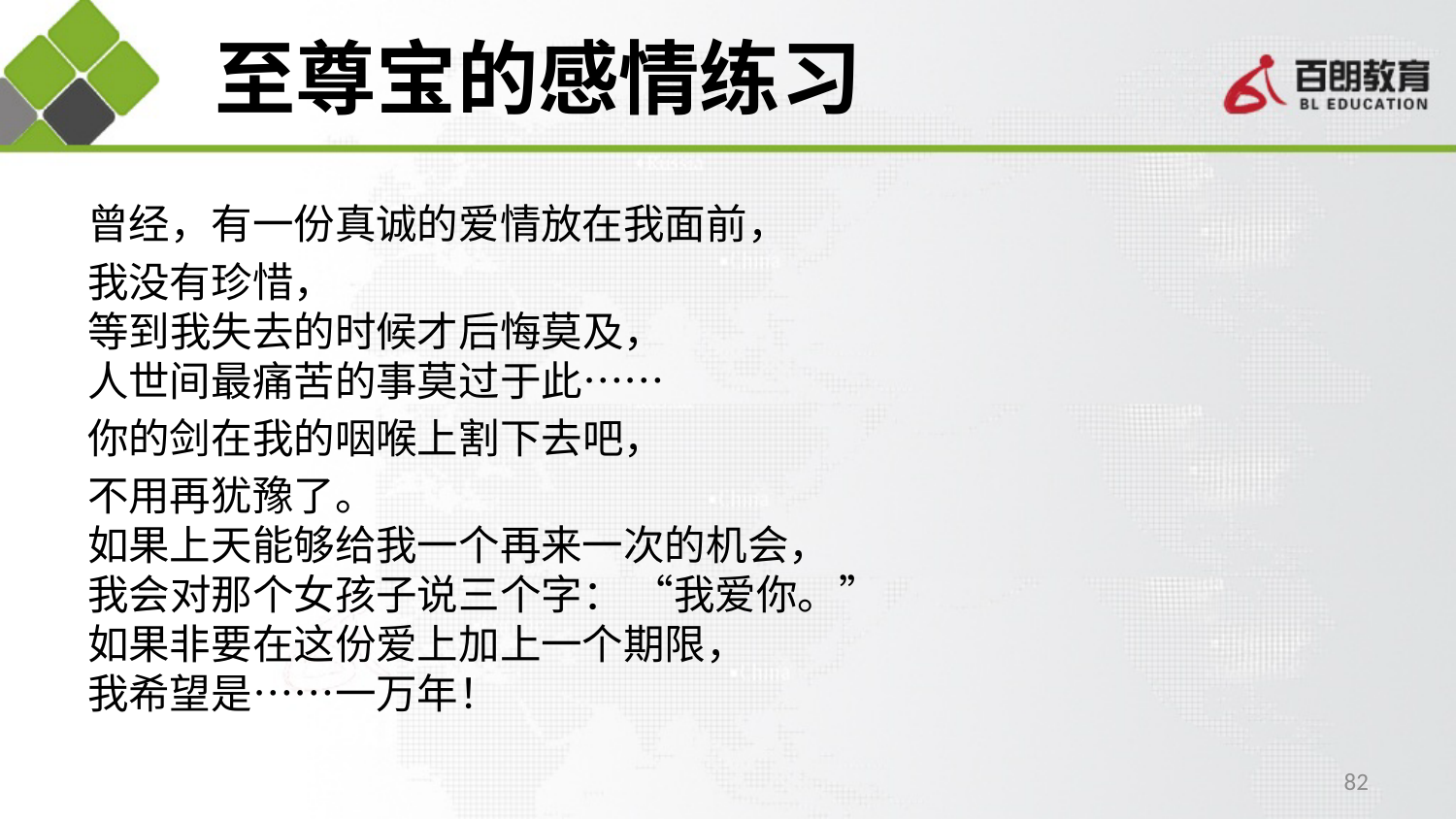

# 至尊宝的感情练习
曾经，有一份真诚的爱情放在我面前，
我没有珍惜， 
等到我失去的时候才后悔莫及， 
人世间最痛苦的事莫过于此……
你的剑在我的咽喉上割下去吧，
不用再犹豫了。
如果上天能够给我一个再来一次的机会， 
我会对那个女孩子说三个字： “我爱你。” 
如果非要在这份爱上加上一个期限， 
我希望是……一万年！
82